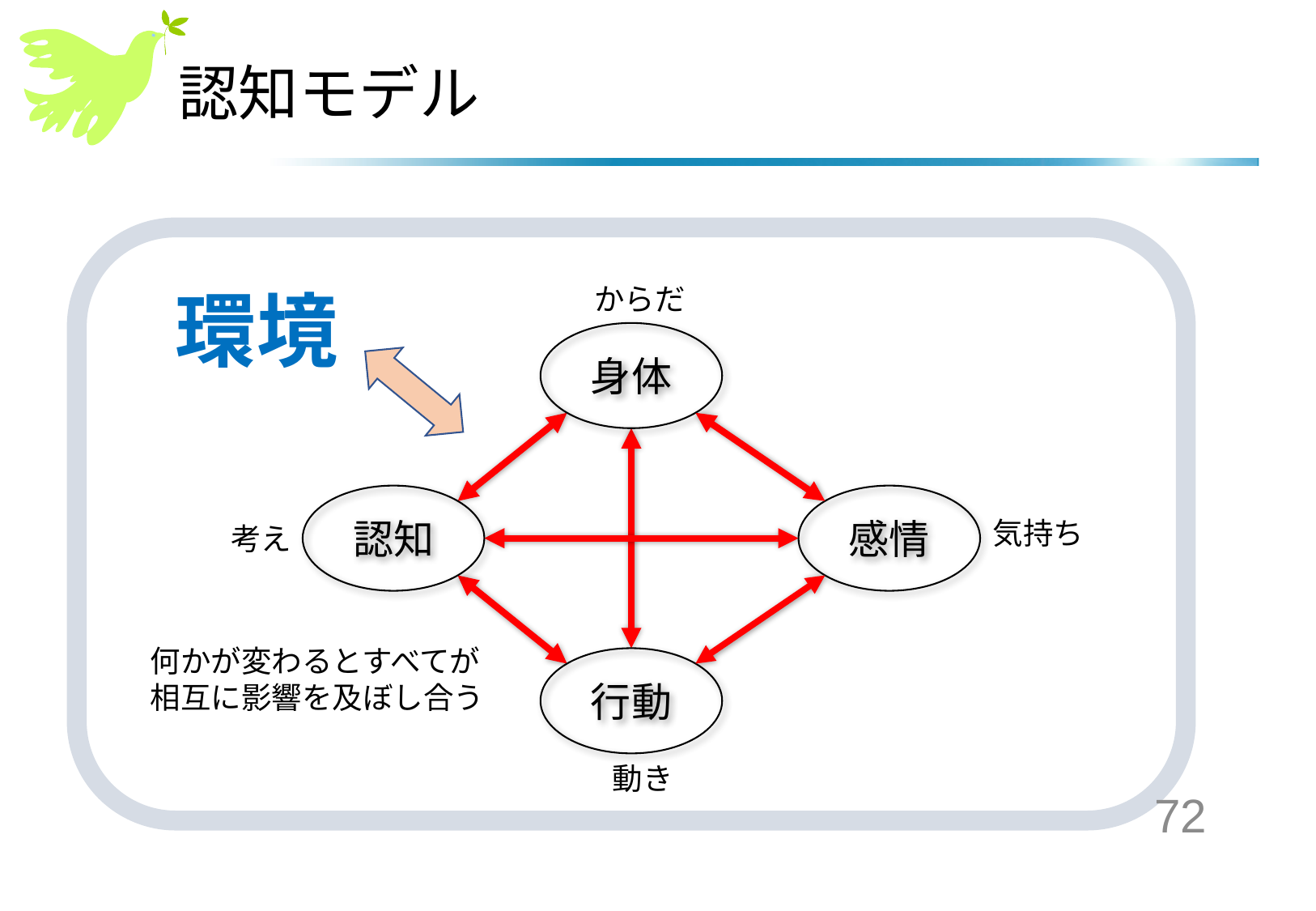

# 認知モデル

環境
からだ
身体

感情
認知
気持ち
考え
何かが変わるとすべてが相互に影響を及ぼし合う
行動
動き
72